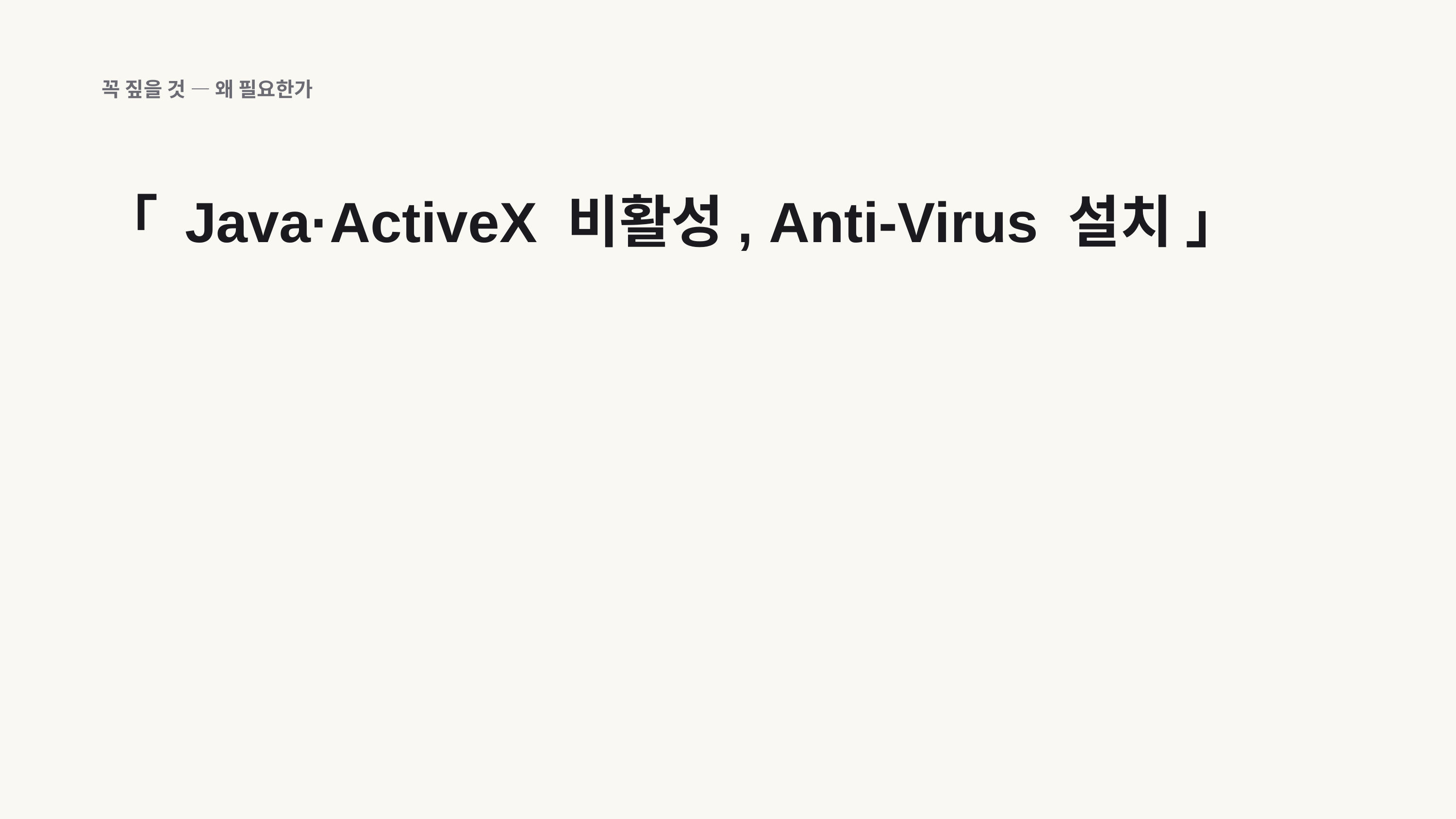

꼭 짚을 것 — 왜 필요한가
「 Java·ActiveX 비활성, Anti-Virus 설치 」